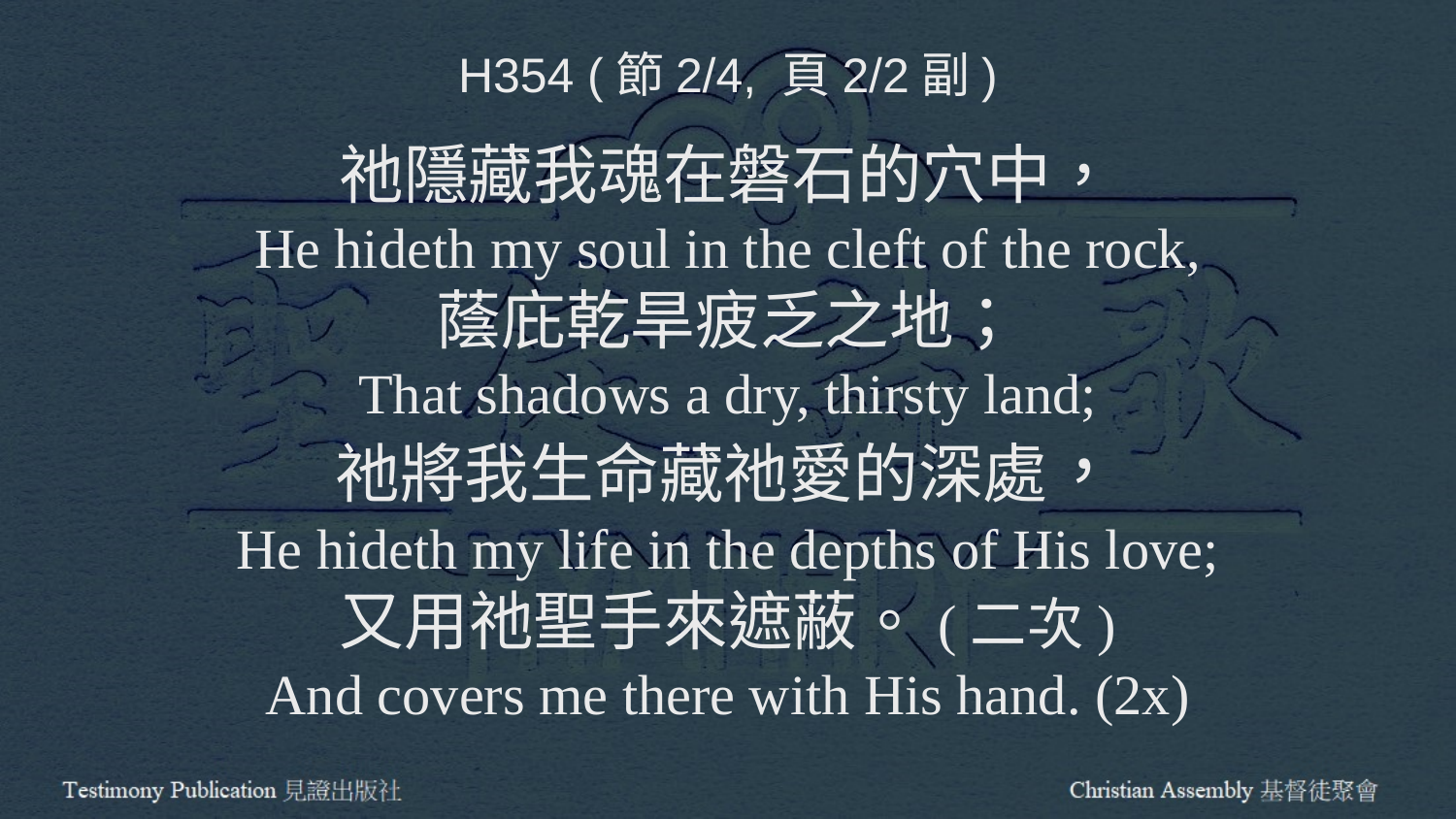

H354 (節2/4, 頁2/2副)

祂隱藏我魂在磐石的穴中，
He hideth my soul in the cleft of the rock,
蔭庇乾旱疲乏之地；
That shadows a dry, thirsty land;
祂將我生命藏祂愛的深處，
He hideth my life in the depths of His love;
又用祂聖手來遮蔽。(二次)
And covers me there with His hand. (2x)